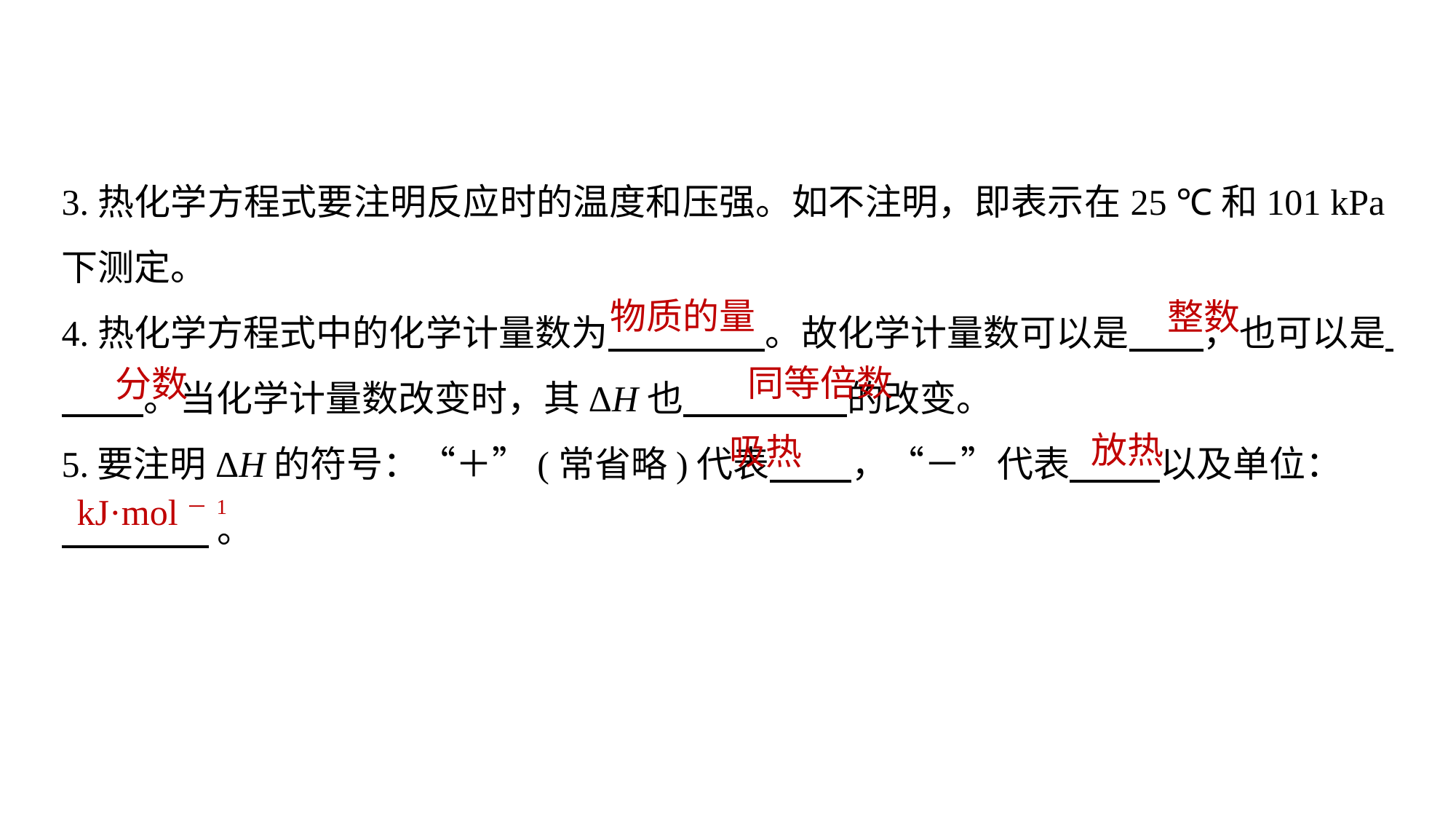

3.热化学方程式要注明反应时的温度和压强。如不注明，即表示在25 ℃和101 kPa下测定。
4.热化学方程式中的化学计量数为                   。故化学计量数可以是         ，也可以是            。当化学计量数改变时，其ΔH也                    的改变。
5.要注明ΔH的符号：“＋”(常省略)代表          ，“－”代表           以及单位：
                  。
物质的量
整数
同等倍数
分数
放热
吸热
kJ·mol－1